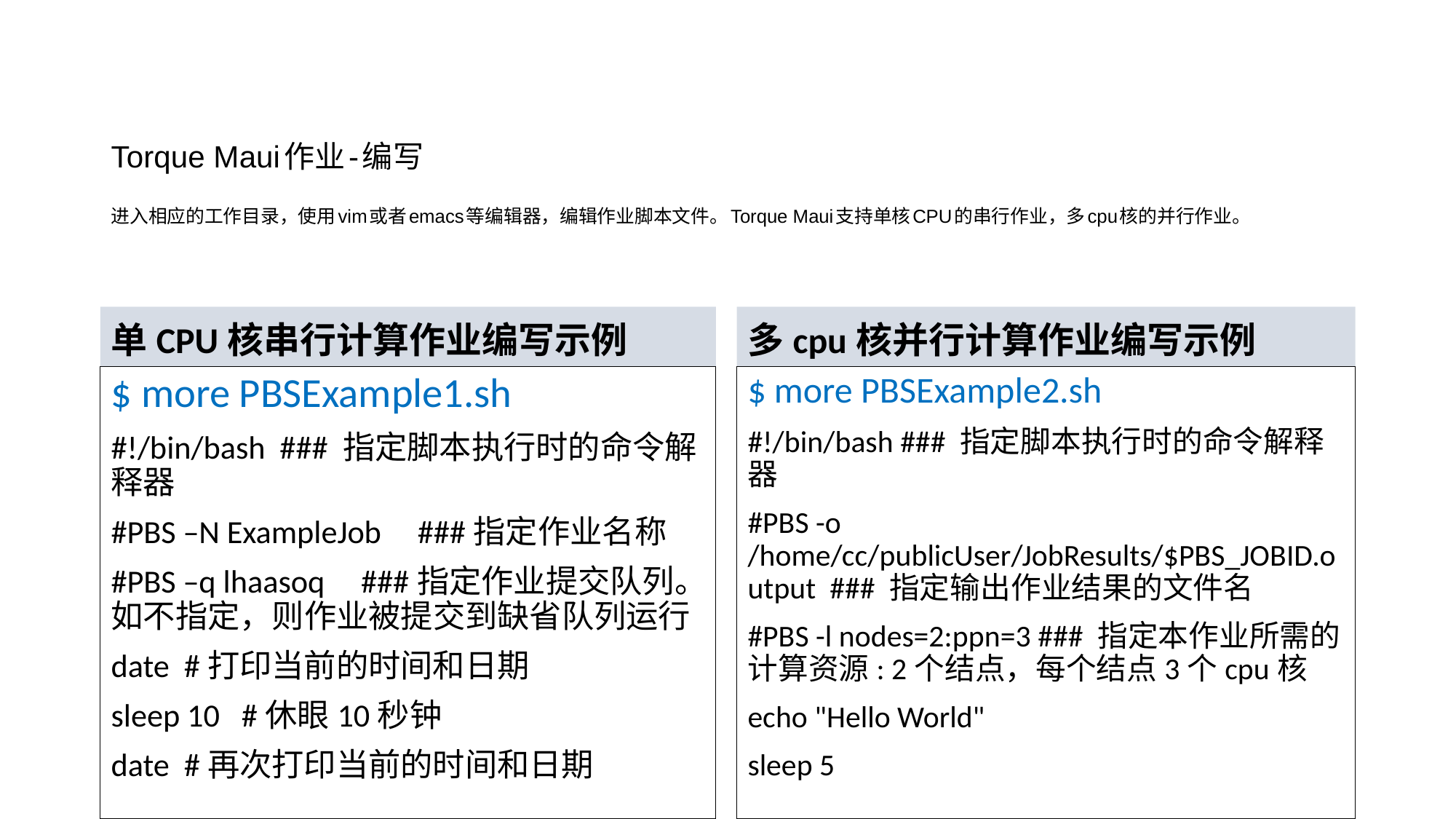

# Torque Maui作业-编写 进入相应的工作目录，使用vim或者emacs等编辑器，编辑作业脚本文件。Torque Maui支持单核CPU的串行作业，多cpu核的并行作业。
单CPU核串行计算作业编写示例
多cpu核并行计算作业编写示例
$ more PBSExample1.sh
#!/bin/bash  ### 指定脚本执行时的命令解释器
#PBS –N ExampleJob     ###指定作业名称
#PBS –q lhaasoq     ###指定作业提交队列。如不指定，则作业被提交到缺省队列运行
date  #打印当前的时间和日期
sleep 10   #休眼10秒钟
date  #再次打印当前的时间和日期
$ more PBSExample2.sh
#!/bin/bash ### 指定脚本执行时的命令解释器
#PBS -o  /home/cc/publicUser/JobResults/$PBS_JOBID.output  ### 指定输出作业结果的文件名
#PBS -l nodes=2:ppn=3 ### 指定本作业所需的计算资源: 2个结点，每个结点3个cpu核
echo "Hello World"
sleep 5